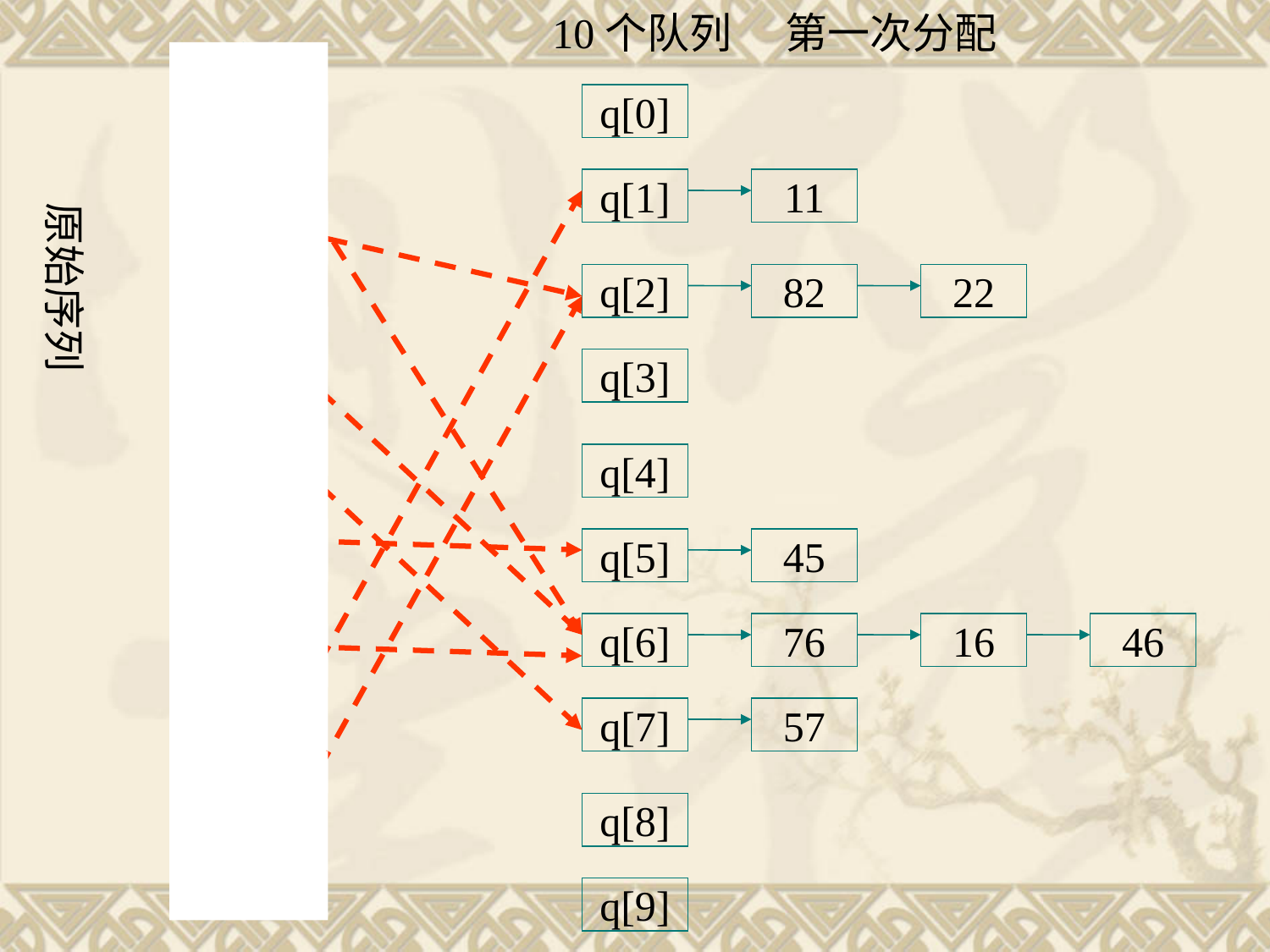

10个队列
第一次分配

q[0]

76

q[1]
11

原始序列

82

q[2]
82

22

16

q[3]

57

q[4]

45
q[5]
45

q[6]
76

16

46

46

q[7]
57

11

q[8]
22
q[9]